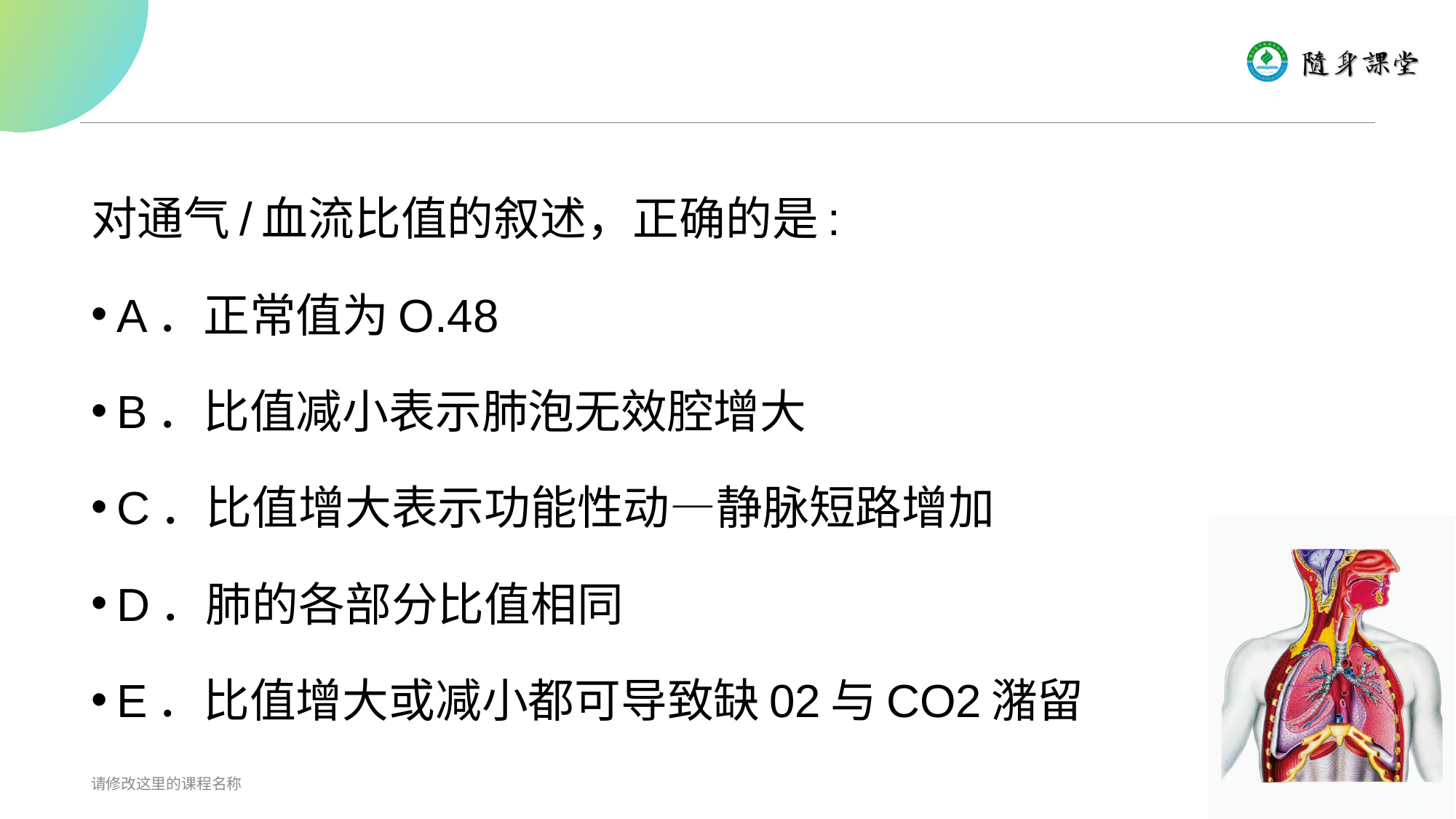

#
对通气/血流比值的叙述，正确的是:
A．正常值为O.48
B．比值减小表示肺泡无效腔增大
C．比值增大表示功能性动—静脉短路增加
D．肺的各部分比值相同
E．比值增大或减小都可导致缺02与CO2潴留
请修改这里的课程名称
75